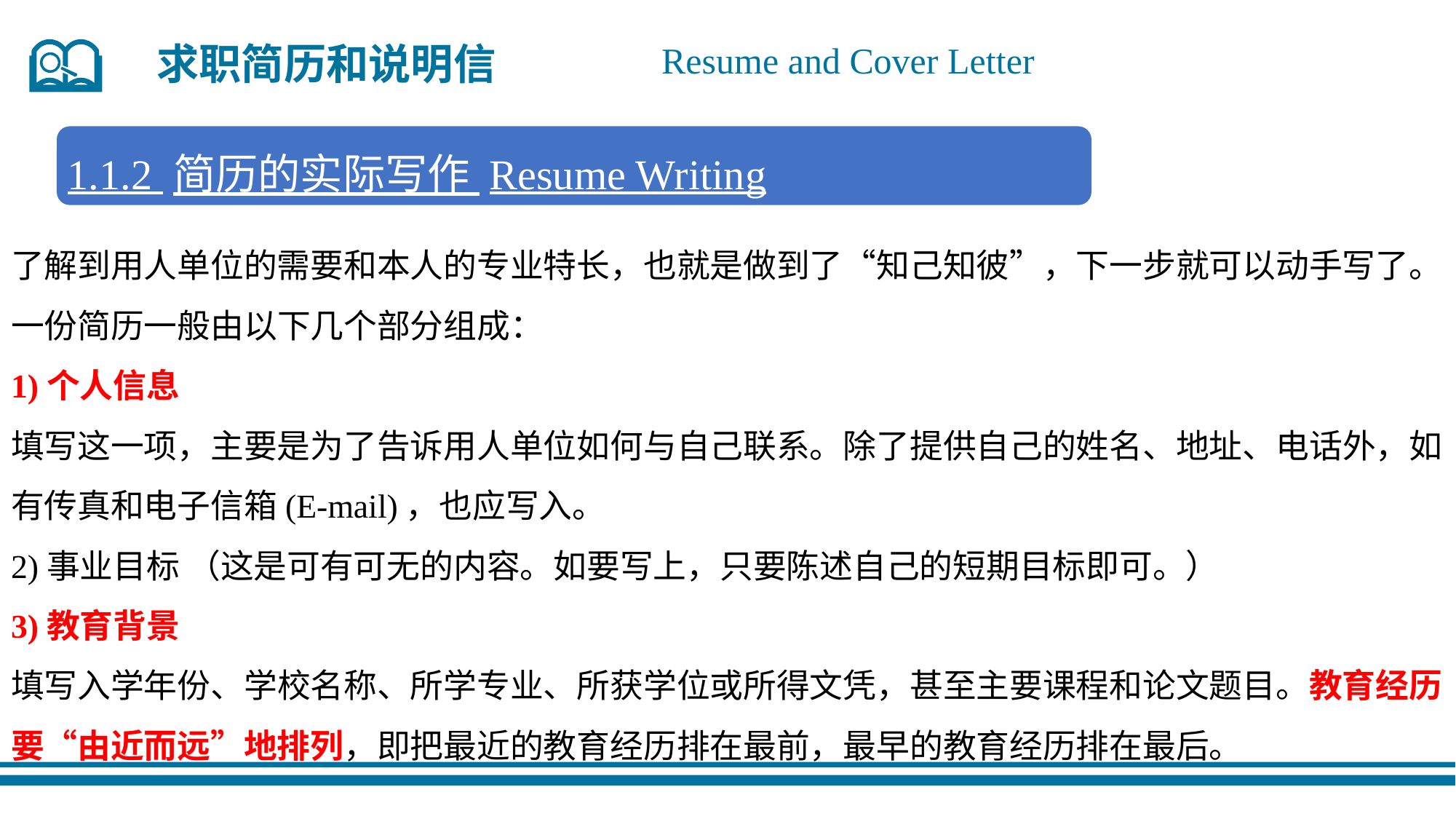

求职简历和说明信
Resume and Cover Letter

1.1.2 简历的实际写作 Resume Writing
了解到用人单位的需要和本人的专业特长，也就是做到了“知己知彼”，下一步就可以动手写了。一份简历一般由以下几个部分组成：
1)个人信息
填写这一项，主要是为了告诉用人单位如何与自己联系。除了提供自己的姓名、地址、电话外，如有传真和电子信箱(E-mail)，也应写入。
2)事业目标 （这是可有可无的内容。如要写上，只要陈述自己的短期目标即可。）
3)教育背景
填写入学年份、学校名称、所学专业、所获学位或所得文凭，甚至主要课程和论文题目。教育经历要“由近而远”地排列，即把最近的教育经历排在最前，最早的教育经历排在最后。